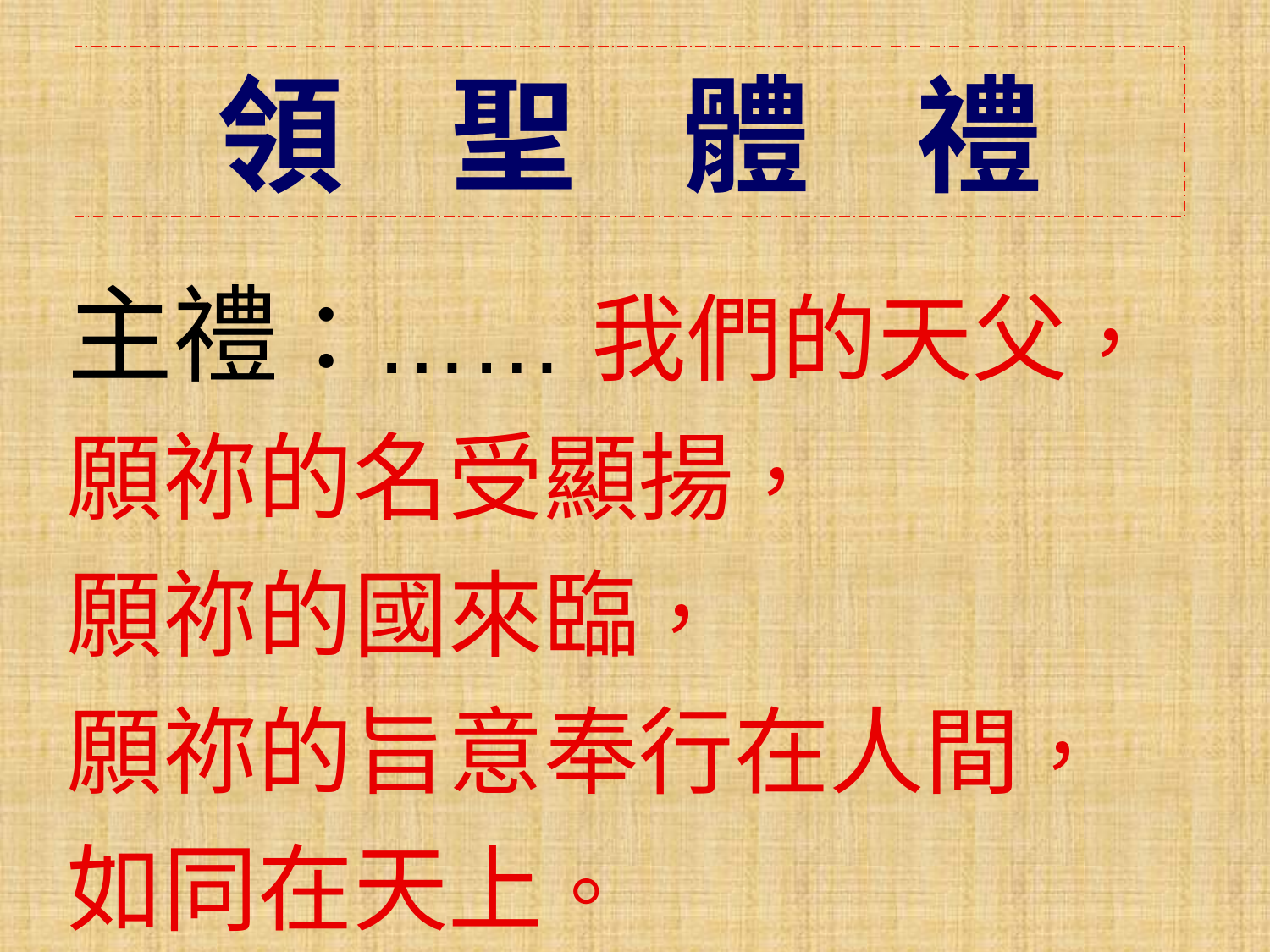

# 領   聖   體   禮
主禮：…… 我們的天父，
願祢的名受顯揚，
願祢的國來臨，
願祢的旨意奉行在人間，
如同在天上。